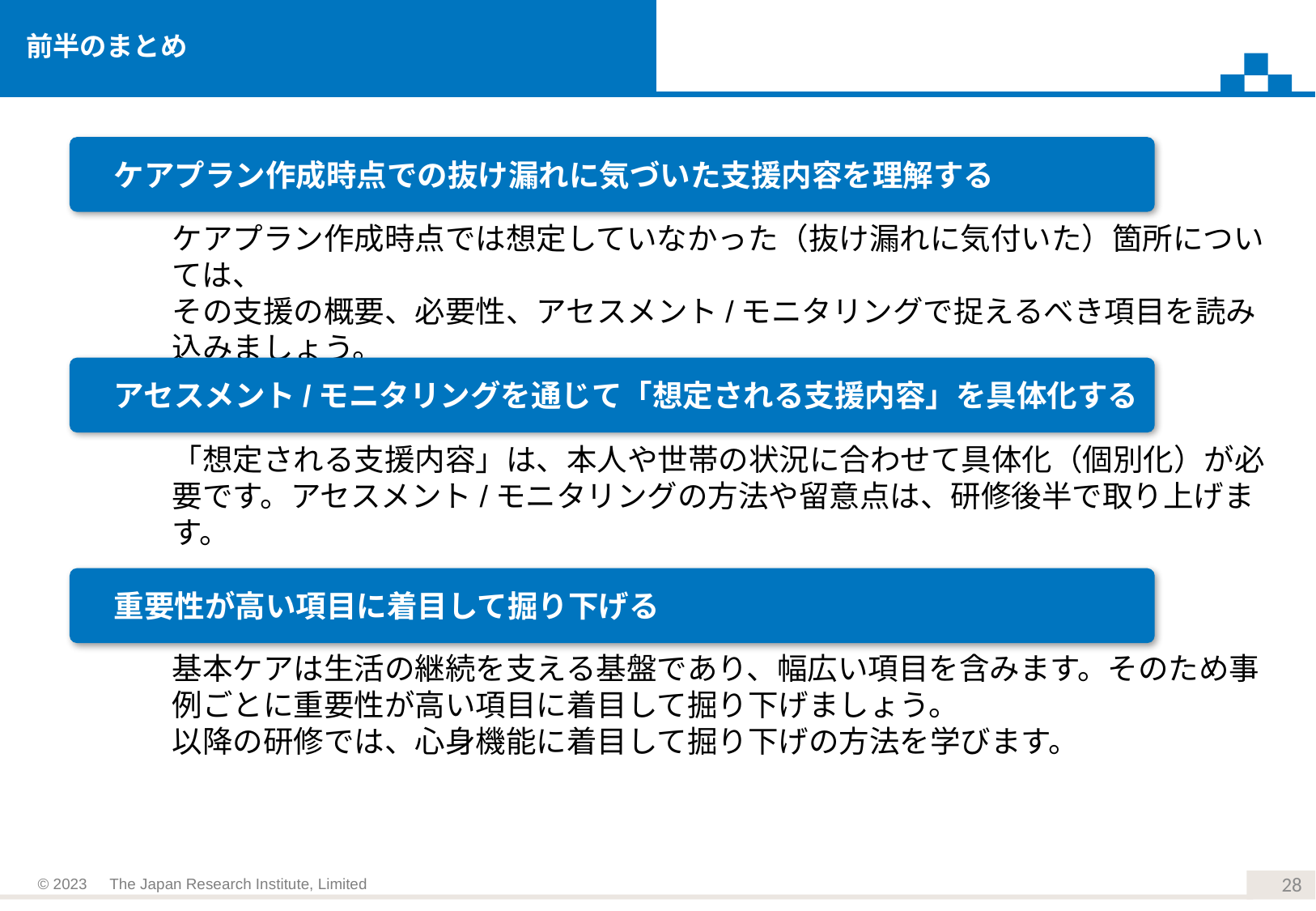

# 前半のまとめ
　ケアプラン作成時点での抜け漏れに気づいた支援内容を理解する
ケアプラン作成時点では想定していなかった（抜け漏れに気付いた）箇所については、
その支援の概要、必要性、アセスメント/モニタリングで捉えるべき項目を読み込みましょう。
　アセスメント/モニタリングを通じて「想定される支援内容」を具体化する
「想定される支援内容」は、本人や世帯の状況に合わせて具体化（個別化）が必要です。アセスメント/モニタリングの方法や留意点は、研修後半で取り上げます。
　重要性が高い項目に着目して掘り下げる
基本ケアは生活の継続を支える基盤であり、幅広い項目を含みます。そのため事例ごとに重要性が高い項目に着目して掘り下げましょう。
以降の研修では、心身機能に着目して掘り下げの方法を学びます。
28